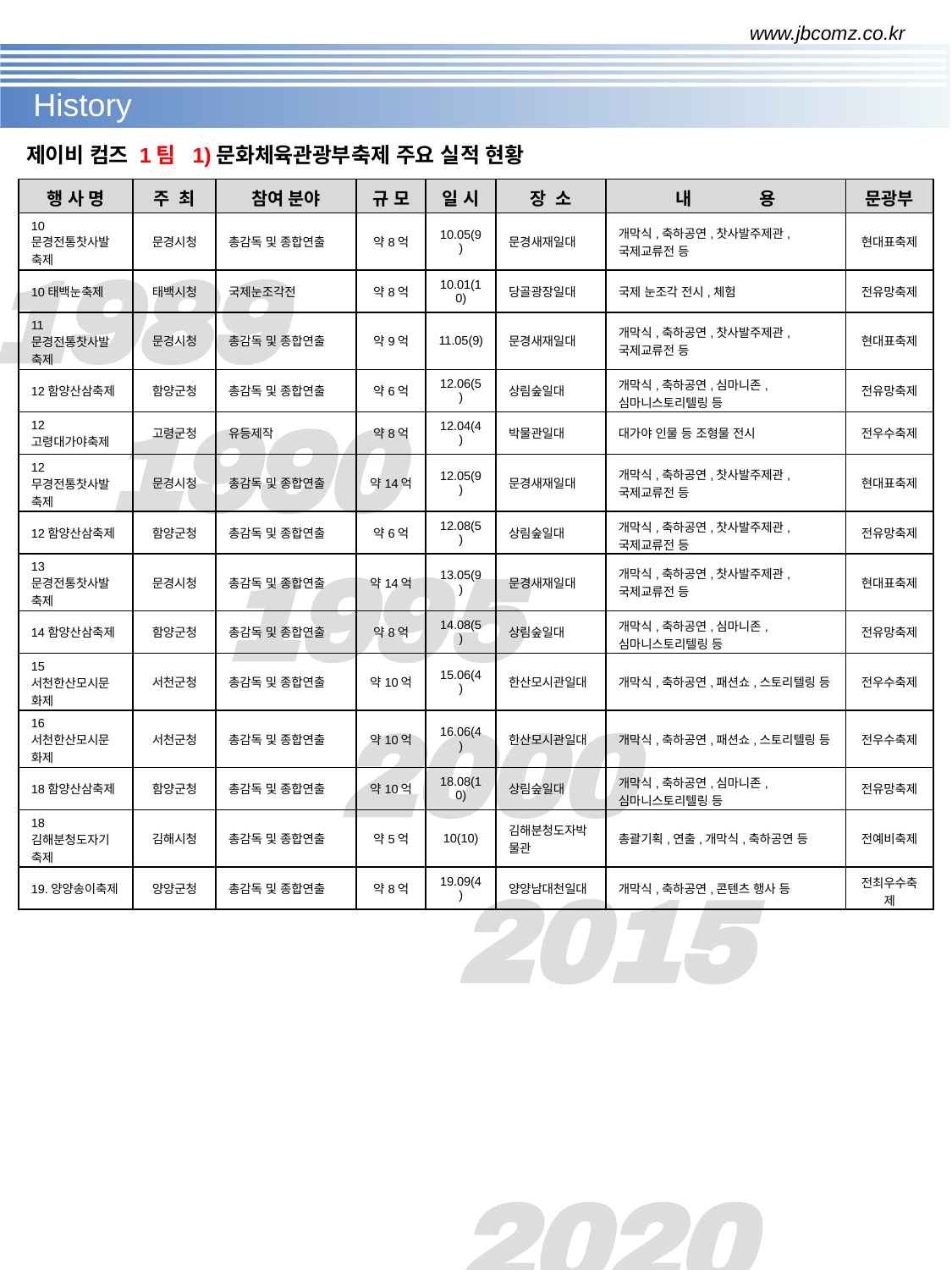

www.jbcomz.co.kr

History
제이비 컴즈 1팀  1)문화체육관광부축제 주요 실적 현황
| 행 사 명 | 주 최 | 참여 분야 | 규 모 | 일 시 | 장 소 | 내 용 | 문광부 |
| --- | --- | --- | --- | --- | --- | --- | --- |
| 10문경전통찻사발축제 | 문경시청 | 총감독 및 종합연출 | 약8억 | 10.05(9) | 문경새재일대 | 개막식,축하공연,찻사발주제관,국제교류전 등 | 현대표축제 |
| 10태백눈축제 | 태백시청 | 국제눈조각전 | 약8억 | 10.01(10) | 당골광장일대 | 국제 눈조각 전시,체험 | 전유망축제 |
| 11문경전통찻사발축제 | 문경시청 | 총감독 및 종합연출 | 약9억 | 11.05(9) | 문경새재일대 | 개막식,축하공연,찻사발주제관,국제교류전 등 | 현대표축제 |
| 12함양산삼축제 | 함양군청 | 총감독 및 종합연출 | 약6억 | 12.06(5) | 상림숲일대 | 개막식,축하공연,심마니존,심마니스토리텔링 등 | 전유망축제 |
| 12고령대가야축제 | 고령군청 | 유등제작 | 약8억 | 12.04(4) | 박물관일대 | 대가야 인물 등 조형물 전시 | 전우수축제 |
| 12무경전통찻사발축제 | 문경시청 | 총감독 및 종합연출 | 약14억 | 12.05(9) | 문경새재일대 | 개막식,축하공연,찻사발주제관,국제교류전 등 | 현대표축제 |
| 12함양산삼축제 | 함양군청 | 총감독 및 종합연출 | 약6억 | 12.08(5) | 상림숲일대 | 개막식,축하공연,찻사발주제관,국제교류전 등 | 전유망축제 |
| 13문경전통찻사발축제 | 문경시청 | 총감독 및 종합연출 | 약14억 | 13.05(9) | 문경새재일대 | 개막식,축하공연,찻사발주제관,국제교류전 등 | 현대표축제 |
| 14함양산삼축제 | 함양군청 | 총감독 및 종합연출 | 약8억 | 14.08(5) | 상림숲일대 | 개막식,축하공연,심마니존,심마니스토리텔링 등 | 전유망축제 |
| 15서천한산모시문화제 | 서천군청 | 총감독 및 종합연출 | 약10억 | 15.06(4) | 한산모시관일대 | 개막식,축하공연,패션쇼,스토리텔링 등 | 전우수축제 |
| 16서천한산모시문화제 | 서천군청 | 총감독 및 종합연출 | 약10억 | 16.06(4) | 한산모시관일대 | 개막식,축하공연,패션쇼,스토리텔링 등 | 전우수축제 |
| 18함양산삼축제 | 함양군청 | 총감독 및 종합연출 | 약10억 | 18.08(10) | 상림숲일대 | 개막식,축하공연,심마니존,심마니스토리텔링 등 | 전유망축제 |
| 18김해분청도자기축제 | 김해시청 | 총감독 및 종합연출 | 약5억 | 10(10) | 김해분청도자박물관 | 총괄기획,연출,개막식,축하공연 등 | 전예비축제 |
| 19.양양송이축제 | 양양군청 | 총감독 및 종합연출 | 약8억 | 19.09(4) | 양양남대천일대 | 개막식,축하공연,콘텐츠 행사 등 | 전최우수축제 |
1989
1990
1995
2000
2015
		2020